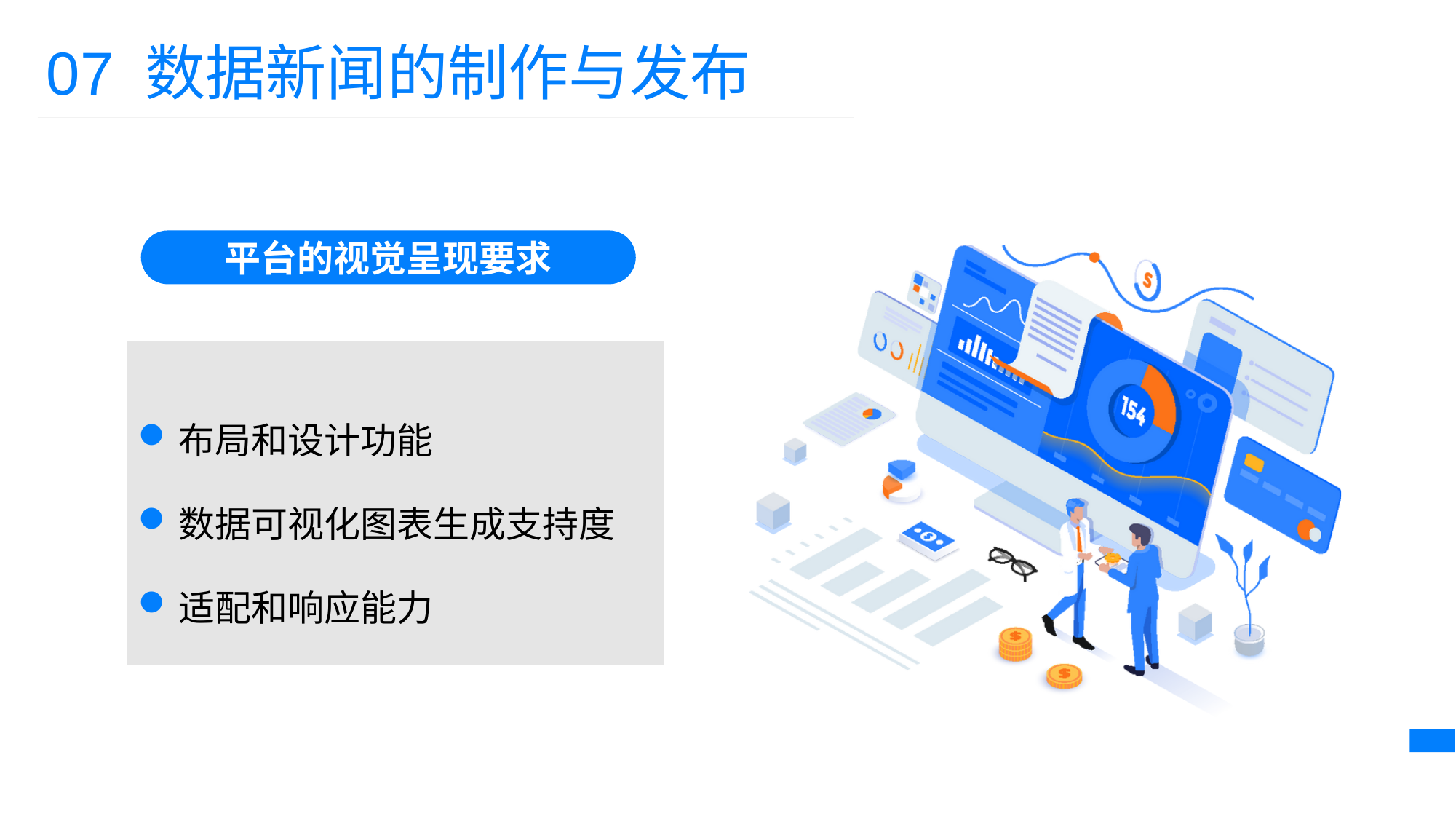

07 数据新闻的制作与发布
平台的视觉呈现要求

布局和设计功能
数据可视化图表生成支持度
适配和响应能力